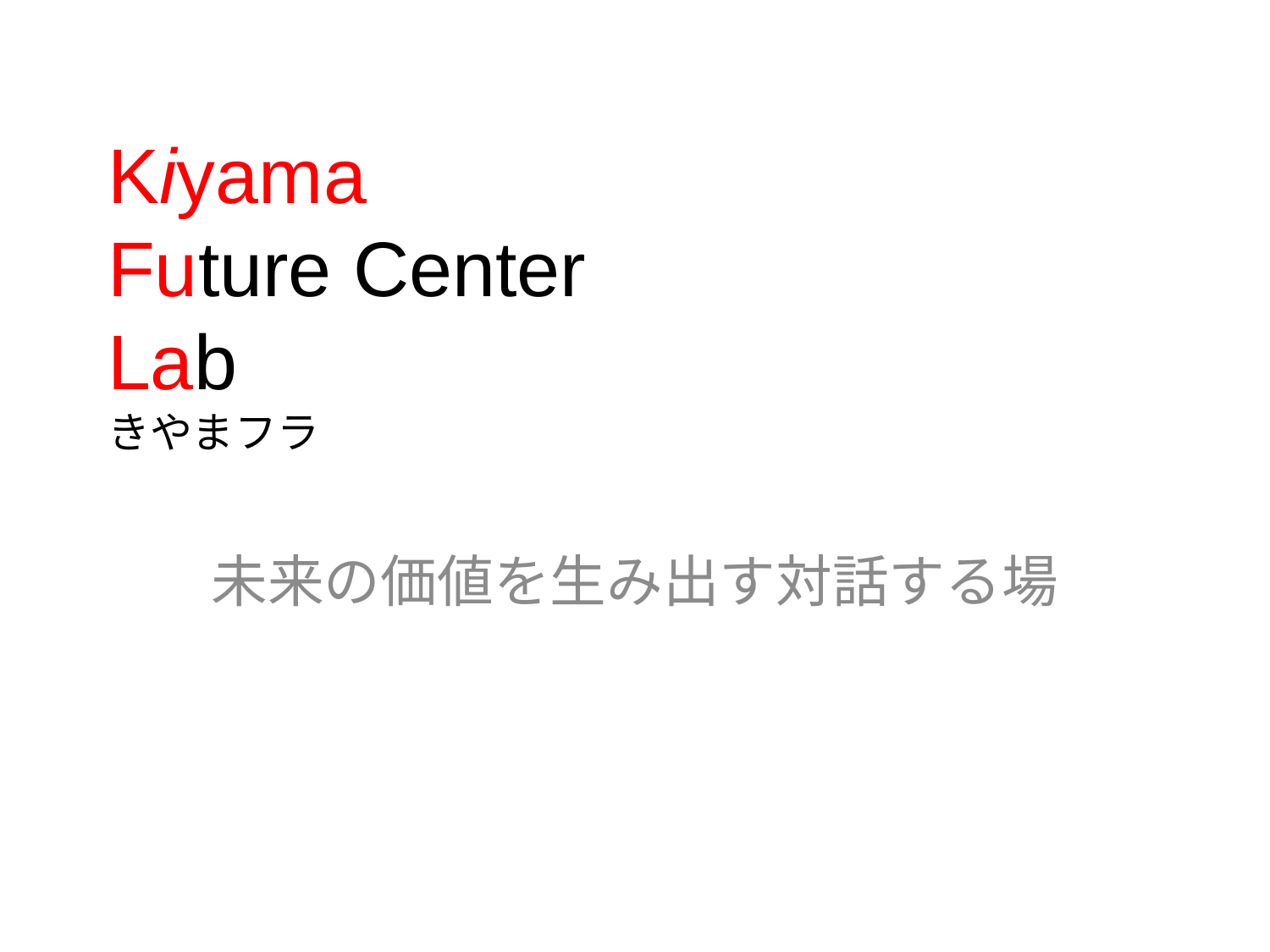

# Kiyama Future Center Lab きやまフラ
未来の価値を生み出す対話する場